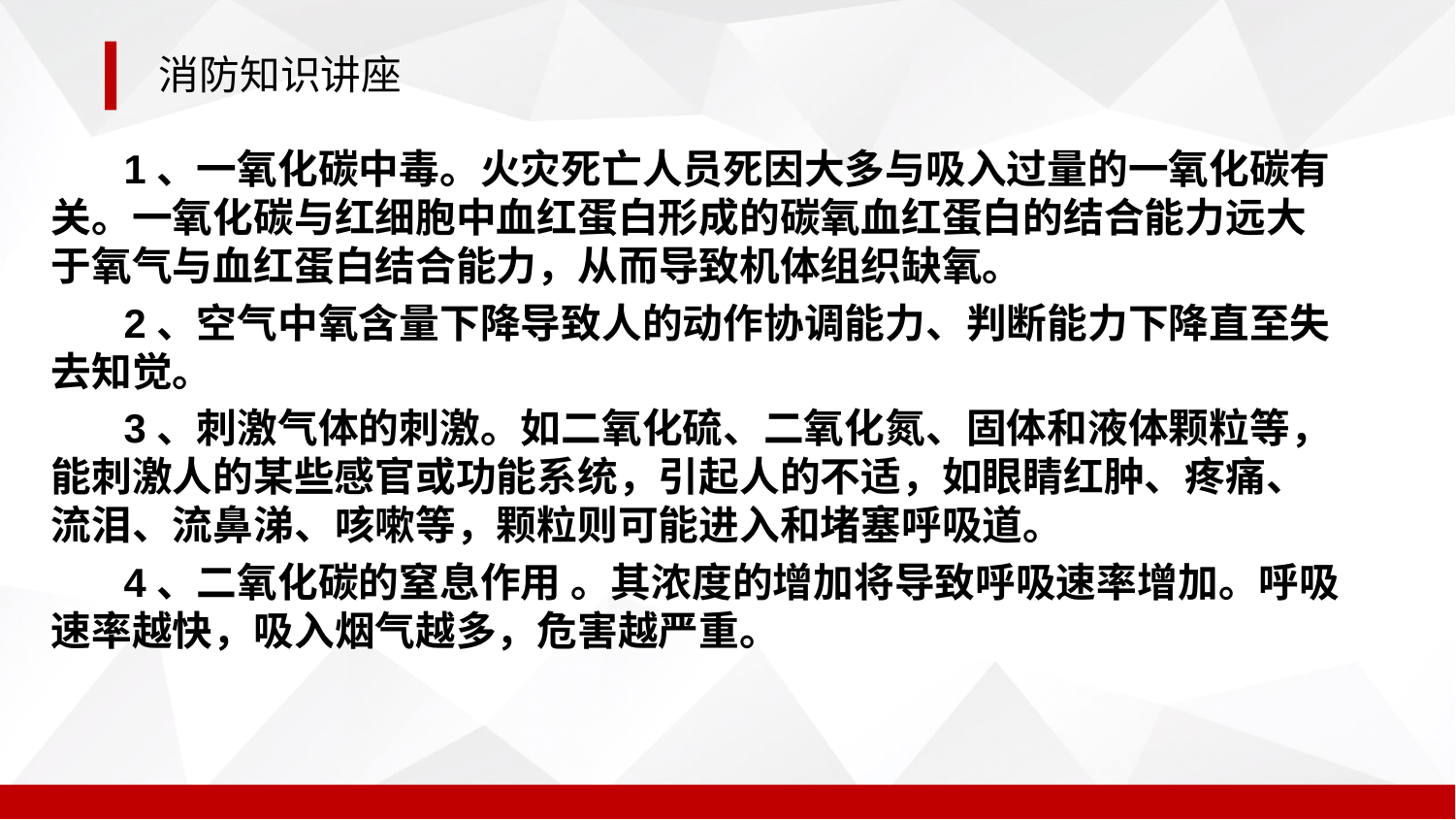

1、一氧化碳中毒。火灾死亡人员死因大多与吸入过量的一氧化碳有关。一氧化碳与红细胞中血红蛋白形成的碳氧血红蛋白的结合能力远大于氧气与血红蛋白结合能力，从而导致机体组织缺氧。
2、空气中氧含量下降导致人的动作协调能力、判断能力下降直至失去知觉。
3、刺激气体的刺激。如二氧化硫、二氧化氮、固体和液体颗粒等，能刺激人的某些感官或功能系统，引起人的不适，如眼睛红肿、疼痛、流泪、流鼻涕、咳嗽等，颗粒则可能进入和堵塞呼吸道。
4、二氧化碳的窒息作用 。其浓度的增加将导致呼吸速率增加。呼吸速率越快，吸入烟气越多，危害越严重。